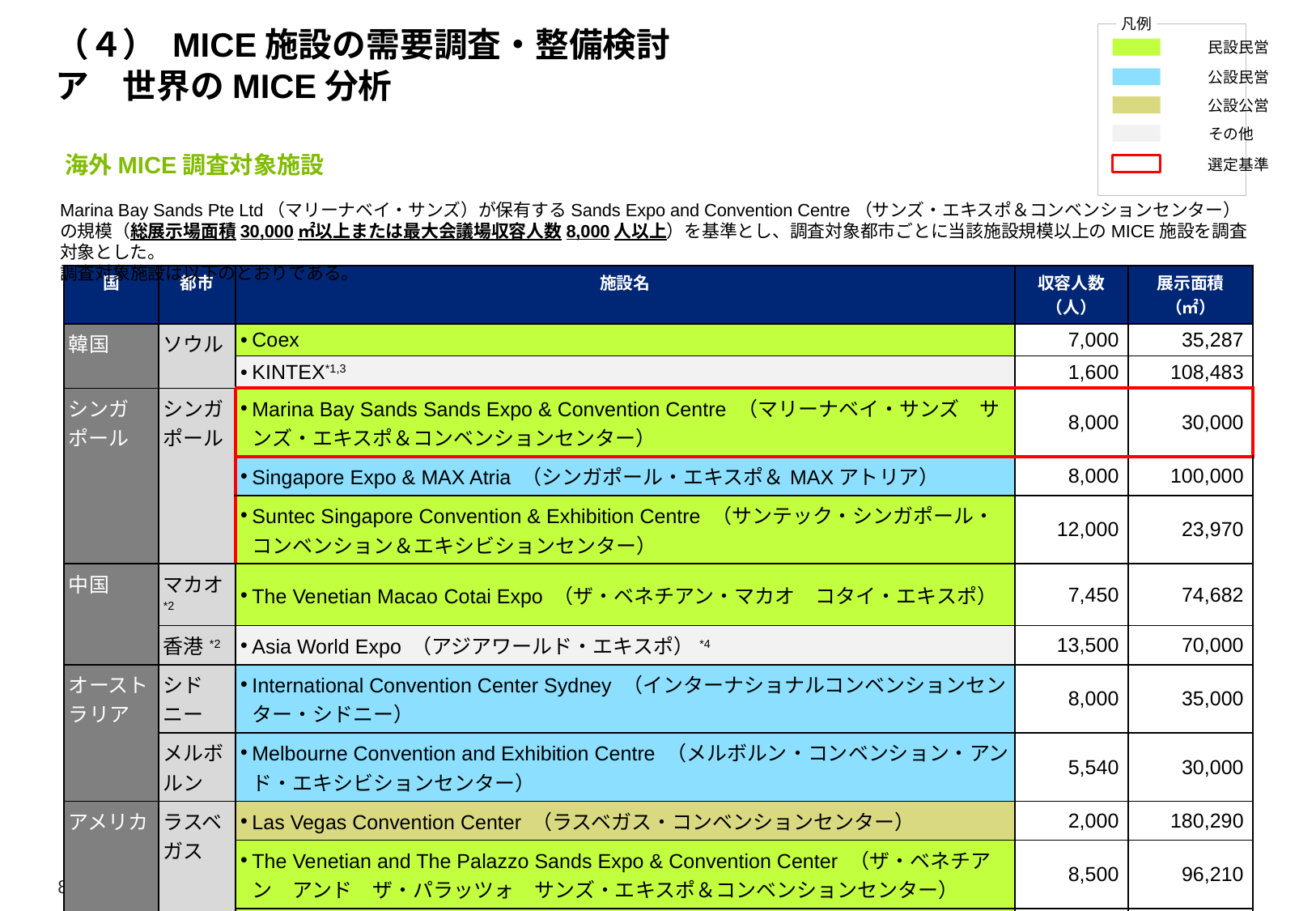

凡例

　　　　　　民設民営
　　　　　　公設民営
　　　　　　公設公営
　　　　　　その他
　　　　　　選定基準
# （４） MICE施設の需要調査・整備検討 ア　世界のMICE分析
海外MICE調査対象施設
Marina Bay Sands Pte Ltd（マリーナベイ・サンズ）が保有するSands Expo and Convention Centre（サンズ・エキスポ＆コンベンションセンター）の規模（総展示場面積30,000㎡以上または最大会議場収容人数8,000人以上）を基準とし、調査対象都市ごとに当該施設規模以上のMICE施設を調査対象とした。
調査対象施設は以下のとおりである。
| 国 | 都市 | 施設名 | 収容人数（人） | 展示面積（㎡） |
| --- | --- | --- | --- | --- |
| 韓国 | ソウル | Coex | 7,000 | 35,287 |
|  |  | KINTEX\*1,3 | 1,600 | 108,483 |
| シンガポール | シンガポール | Marina Bay Sands Sands Expo & Convention Centre （マリーナベイ・サンズ　サンズ・エキスポ＆コンベンションセンター） | 8,000 | 30,000 |
|  |  | Singapore Expo & MAX Atria （シンガポール・エキスポ＆MAXアトリア） | 8,000 | 100,000 |
|  |  | Suntec Singapore Convention & Exhibition Centre （サンテック・シンガポール・コンベンション＆エキシビションセンター） | 12,000 | 23,970 |
| 中国 | マカオ\*2 | The Venetian Macao Cotai Expo （ザ・ベネチアン・マカオ　コタイ・エキスポ） | 7,450 | 74,682 |
|  | 香港\*2 | Asia World Expo （アジアワールド・エキスポ）\*4 | 13,500 | 70,000 |
| オーストラリア | シドニー | International Convention Center Sydney （インターナショナルコンベンションセンター・シドニー） | 8,000 | 35,000 |
|  | メルボルン | Melbourne Convention and Exhibition Centre （メルボルン・コンベンション・アンド・エキシビションセンター） | 5,540 | 30,000 |
| アメリカ | ラスベガス | Las Vegas Convention Center （ラスベガス・コンベンションセンター） | 2,000 | 180,290 |
|  |  | The Venetian and The Palazzo Sands Expo & Convention Center （ザ・ベネチアン　アンド　ザ・パラッツォ　サンズ・エキスポ＆コンベンションセンター） | 8,500 | 96,210 |
|  |  | Mandalay Bay Convention Center （マンダレイベイ・コンベンションセンター） | 12,000 | 96,901 |
*1 ソウル特別市近郊の京畿道高陽市に所在する。
*2 中華人民共和国の特別行政区である。
*3 運営主体：KINTEX Inc.、施設所有者：不明。
*4 運営主体：アジアワールドエキスポ・マネジメント、施設所有者：政府・民間の共同出資
88